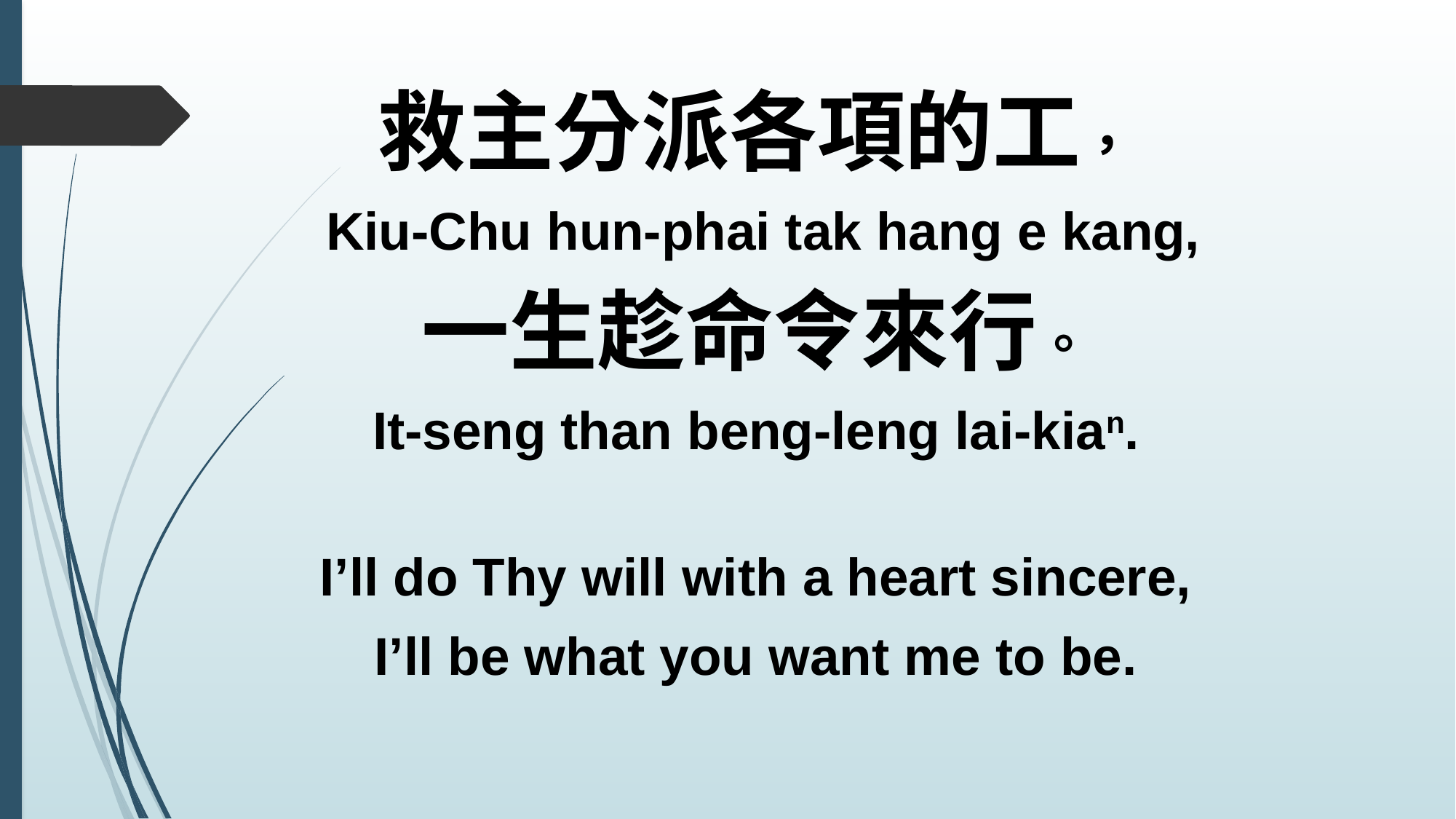

救主分派各項的工，
 Kiu-Chu hun-phai tak hang e kang,
一生趁命令來行。
It-seng than beng-leng lai-kian.

I’ll do Thy will with a heart sincere,
I’ll be what you want me to be.